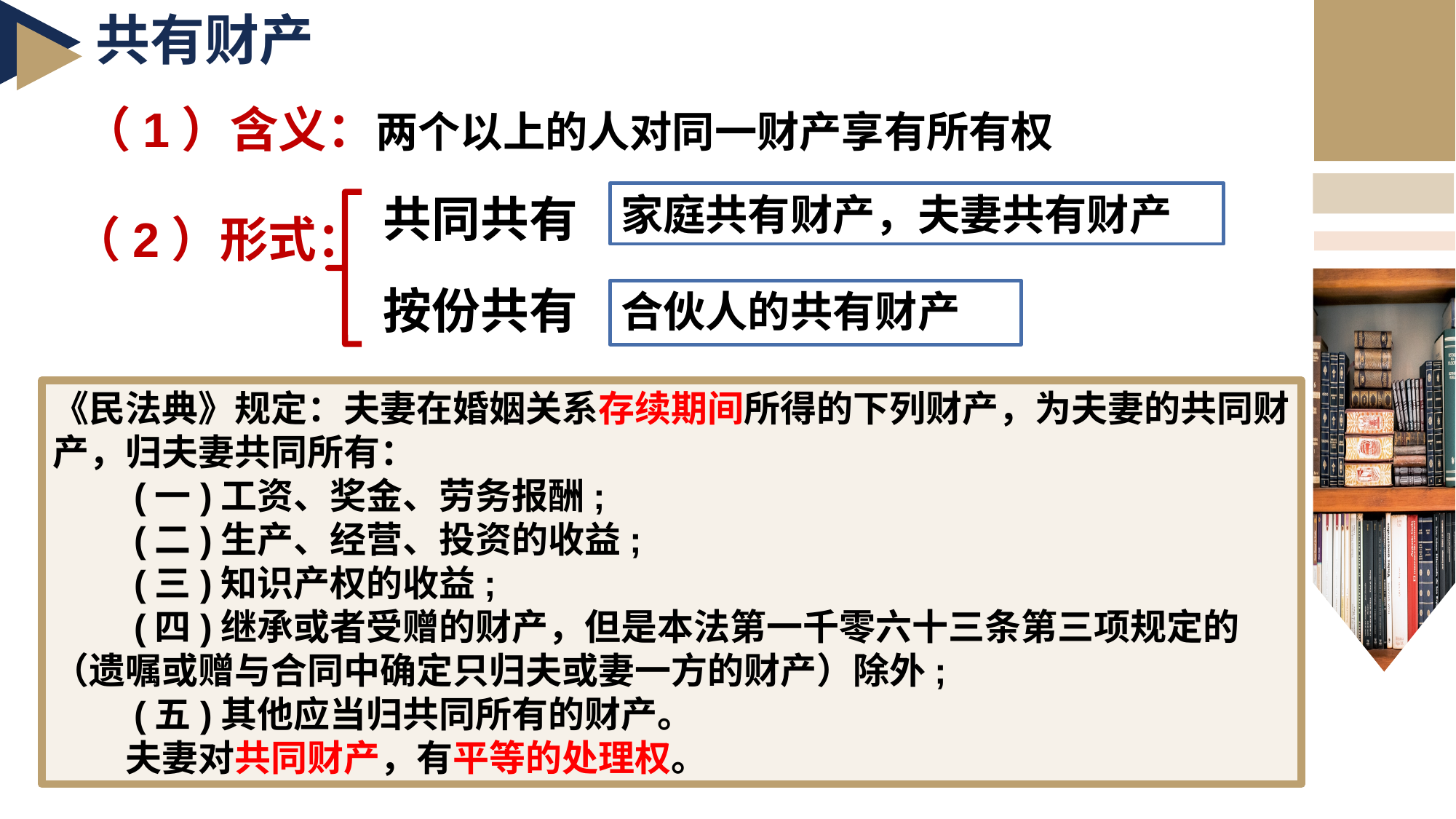

共有财产
（1）含义：两个以上的人对同一财产享有所有权
共同共有
家庭共有财产，夫妻共有财产

（2）形式：
按份共有
合伙人的共有财产
《民法典》规定：夫妻在婚姻关系存续期间所得的下列财产，为夫妻的共同财产，归夫妻共同所有：
　　(一)工资、奖金、劳务报酬;
　　(二)生产、经营、投资的收益;
　　(三)知识产权的收益;
　　(四)继承或者受赠的财产，但是本法第一千零六十三条第三项规定的（遗嘱或赠与合同中确定只归夫或妻一方的财产）除外;
　　(五)其他应当归共同所有的财产。
　　夫妻对共同财产，有平等的处理权。